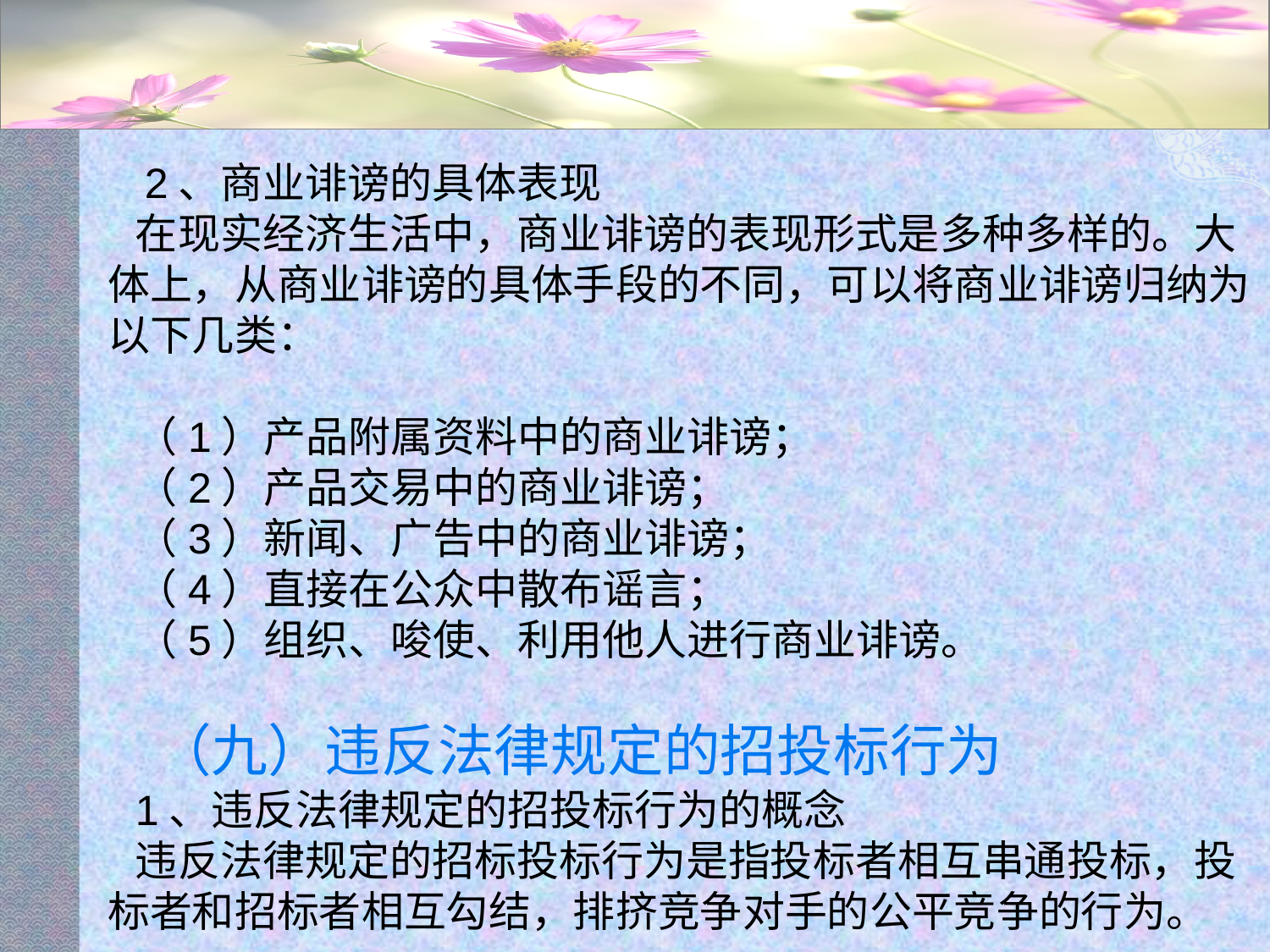

#
2、商业诽谤的具体表现
在现实经济生活中，商业诽谤的表现形式是多种多样的。大体上，从商业诽谤的具体手段的不同，可以将商业诽谤归纳为以下几类：

（1）产品附属资料中的商业诽谤；
（2）产品交易中的商业诽谤；
（3）新闻、广告中的商业诽谤；
（4）直接在公众中散布谣言；
（5）组织、唆使、利用他人进行商业诽谤。

 （九）违反法律规定的招投标行为
1、违反法律规定的招投标行为的概念
违反法律规定的招标投标行为是指投标者相互串通投标，投标者和招标者相互勾结，排挤竞争对手的公平竞争的行为。